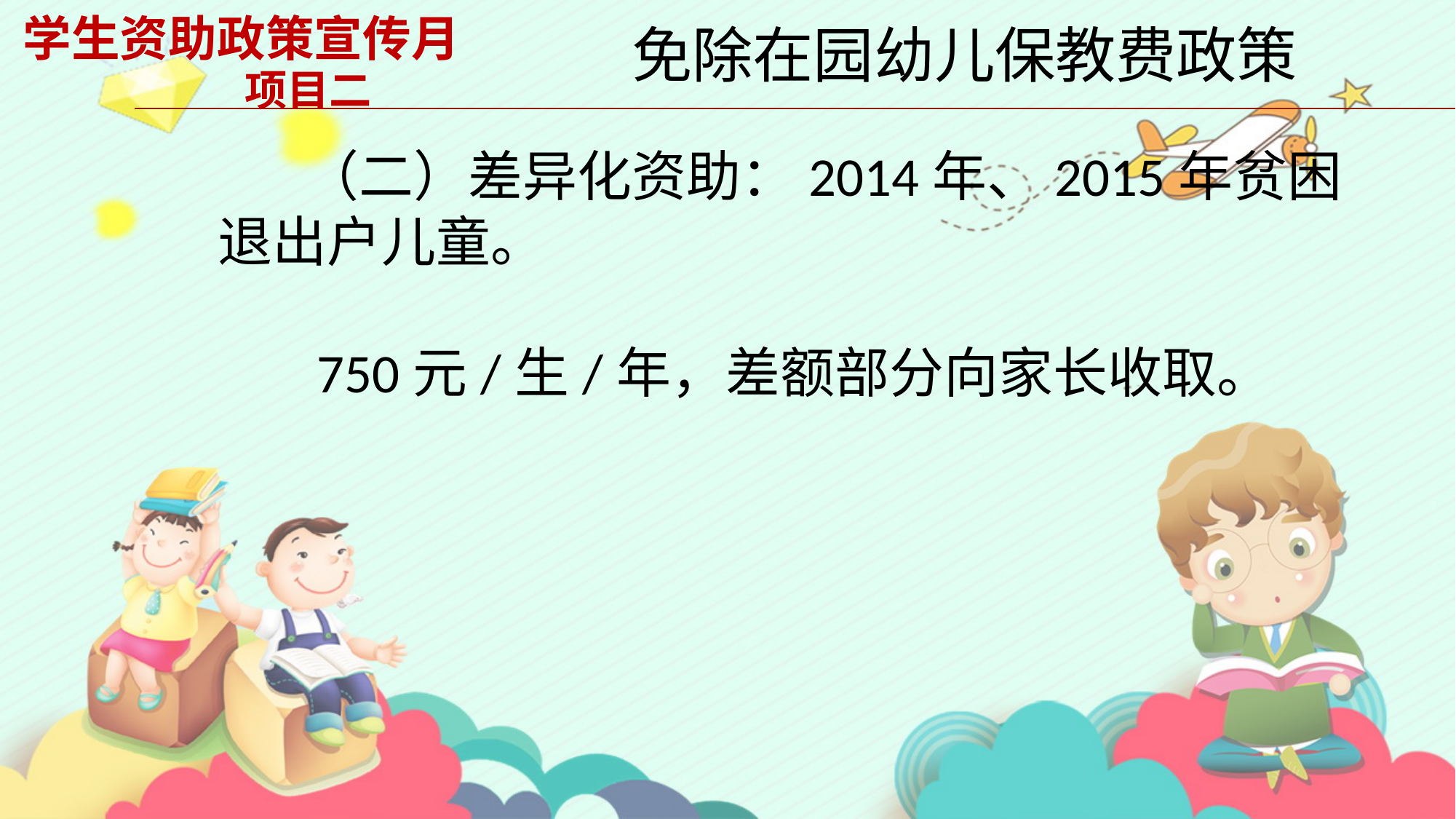

免除在园幼儿保教费政策
# 学生资助政策宣传月 项目二

      （二）差异化资助：2014年、2015年贫困退出户儿童。

        750元/生/年，差额部分向家长收取。